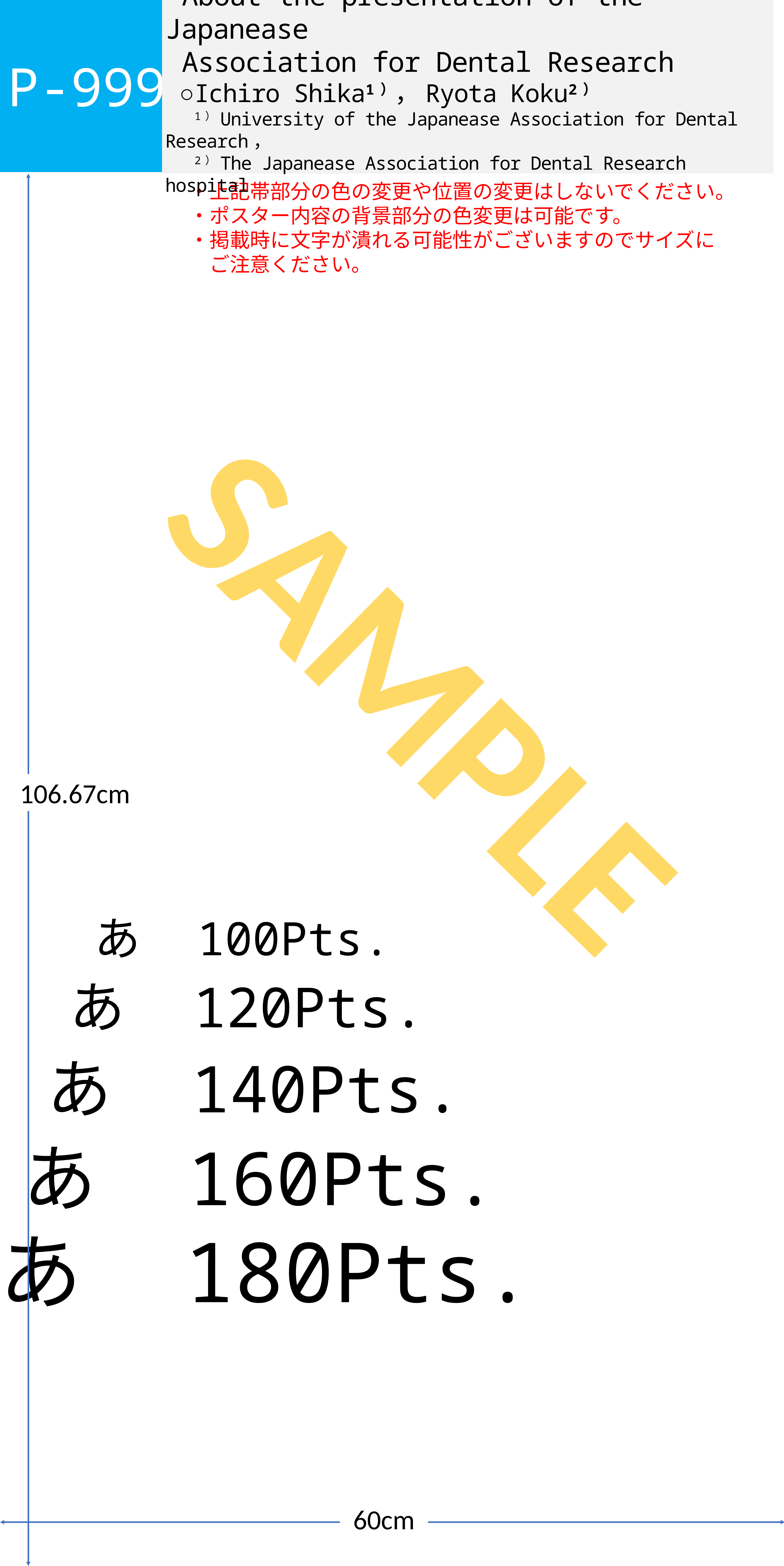

About the presentation of the Japanease
 Association for Dental Research
 ○Ichiro Shika1），Ryota Koku2）
     1）University of the Japanease Association for Dental Research，
     2）The Japanease Association for Dental Research hospital
P-999
・上記帯部分の色の変更や位置の変更はしないでください。
・ポスター内容の背景部分の色変更は可能です。
・掲載時に文字が潰れる可能性がございますのでサイズに
　ご注意ください。
SAMPLE
106.67cm
あ　100Pts.
あ　120Pts.
あ　140Pts.
あ　160Pts.
あ　180Pts.
60cm